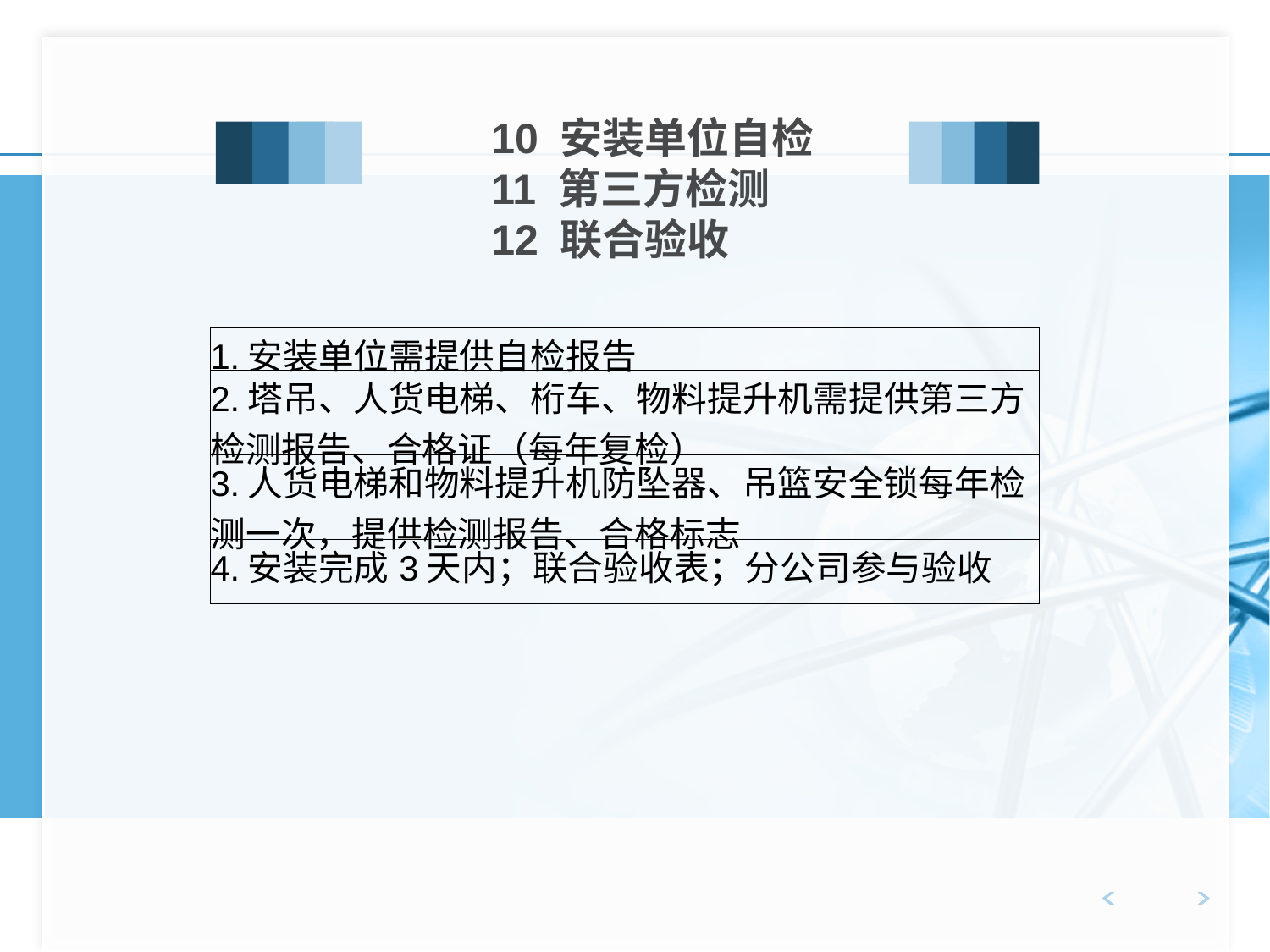

10 安装单位自检
11 第三方检测
12 联合验收

| 1.安装单位需提供自检报告 |
| --- |
| 2.塔吊、人货电梯、桁车、物料提升机需提供第三方检测报告、合格证（每年复检） |
| 3.人货电梯和物料提升机防坠器、吊篮安全锁每年检测一次，提供检测报告、合格标志 |
| 4.安装完成3天内；联合验收表；分公司参与验收 |